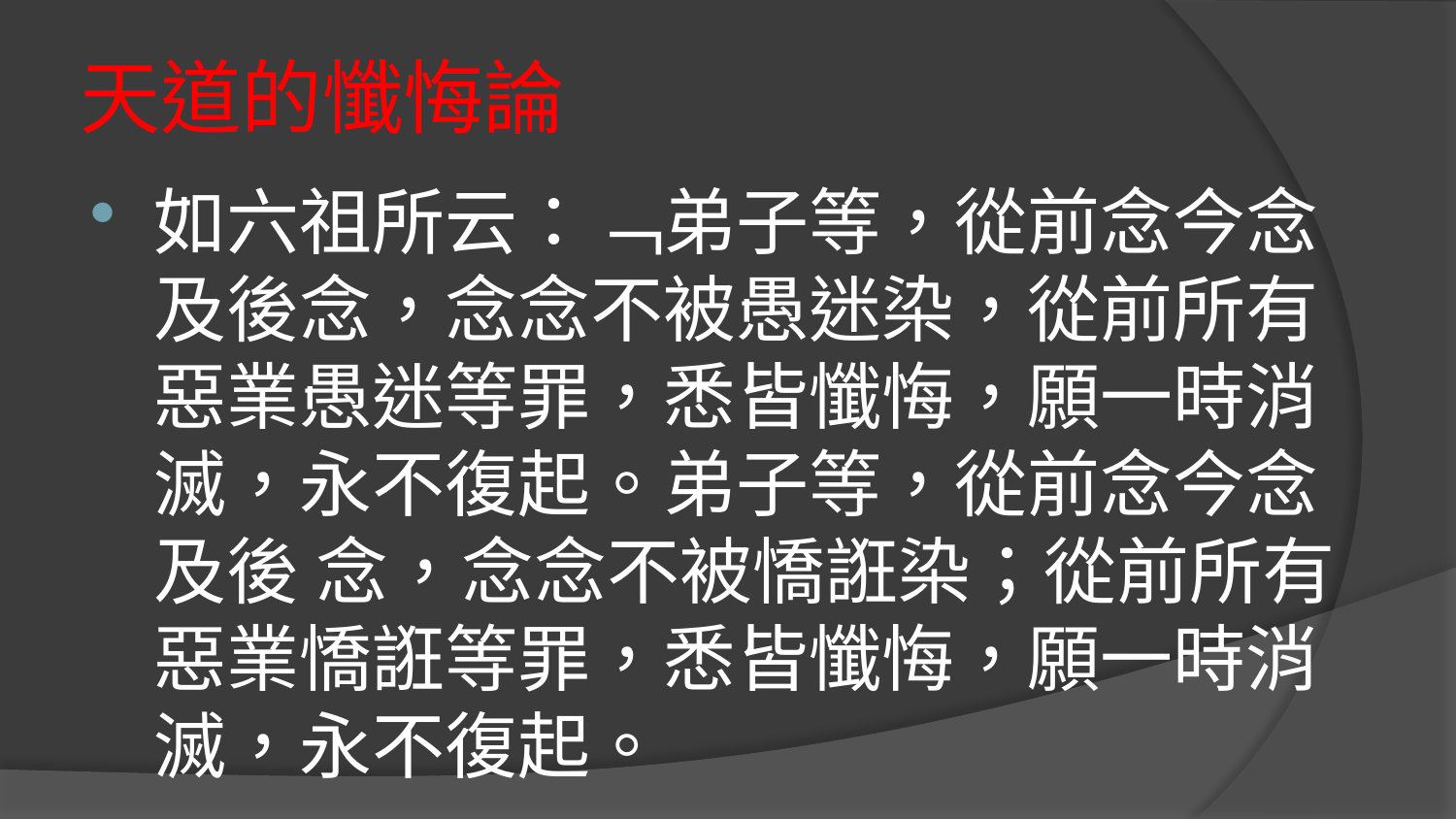

# 天道的懺悔論
如六祖所云：﹁弟子等，從前念今念及後念，念念不被愚迷染，從前所有惡業愚迷等罪，悉皆懺悔，願一時消滅，永不復起。弟子等，從前念今念及後 念，念念不被憍誑染；從前所有惡業憍誑等罪，悉皆懺悔，願一時消滅，永不復起。